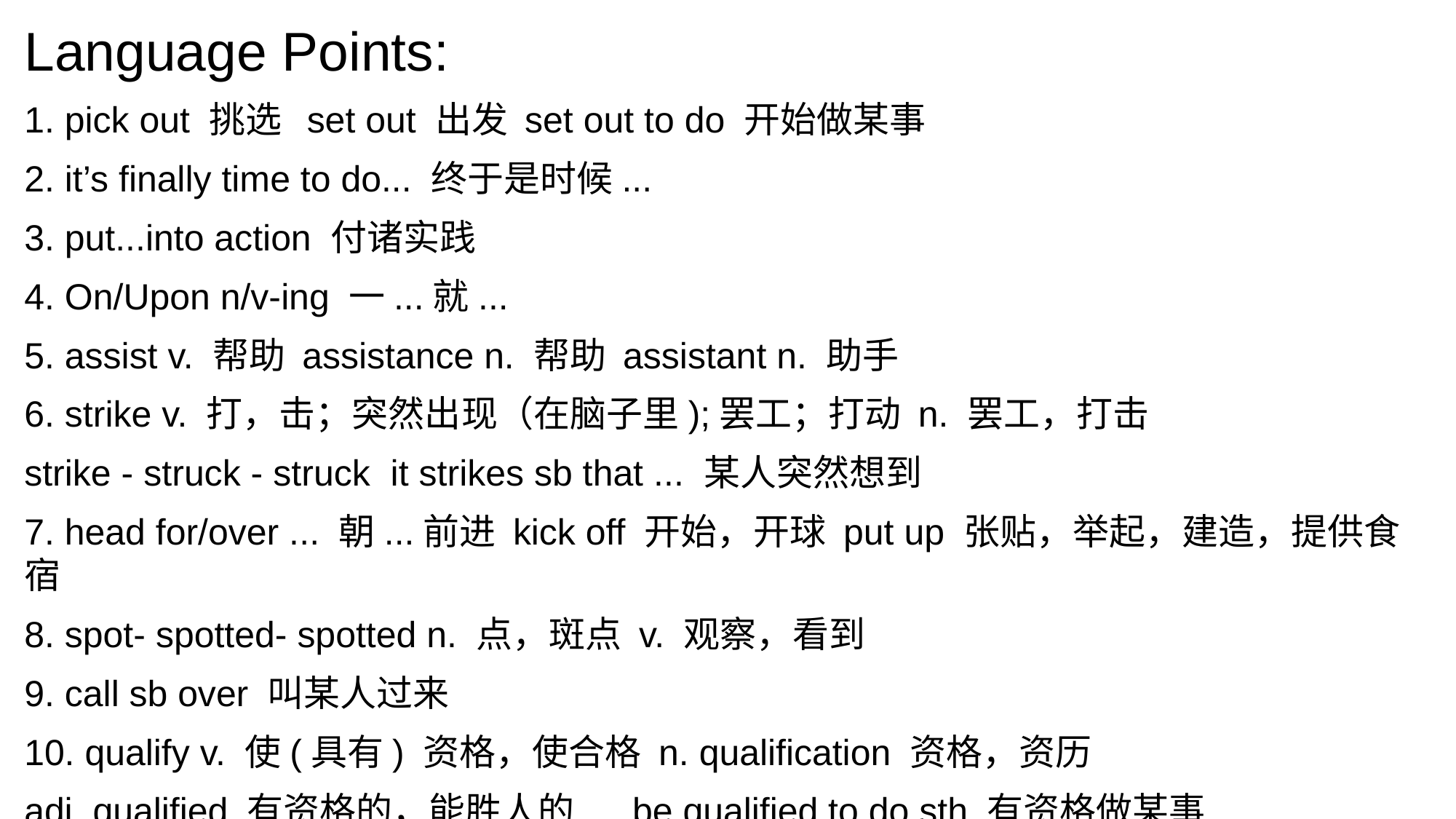

Language Points:
1. pick out 挑选  set out 出发 set out to do 开始做某事
2. it’s finally time to do... 终于是时候...
3. put...into action 付诸实践
4. On/Upon n/v-ing 一...就...
5. assist v. 帮助 assistance n. 帮助 assistant n. 助手
6. strike v. 打，击；突然出现（在脑子里);罢工；打动 n. 罢工，打击
strike - struck - struck  it strikes sb that ... 某人突然想到
7. head for/over ... 朝...前进 kick off 开始，开球 put up 张贴，举起，建造，提供食宿
8. spot- spotted- spotted n. 点，斑点 v. 观察，看到
9. call sb over 叫某人过来
10. qualify v. 使(具有) 资格，使合格 n. qualification 资格，资历
adj. qualified 有资格的，能胜人的      be qualified to do sth 有资格做某事